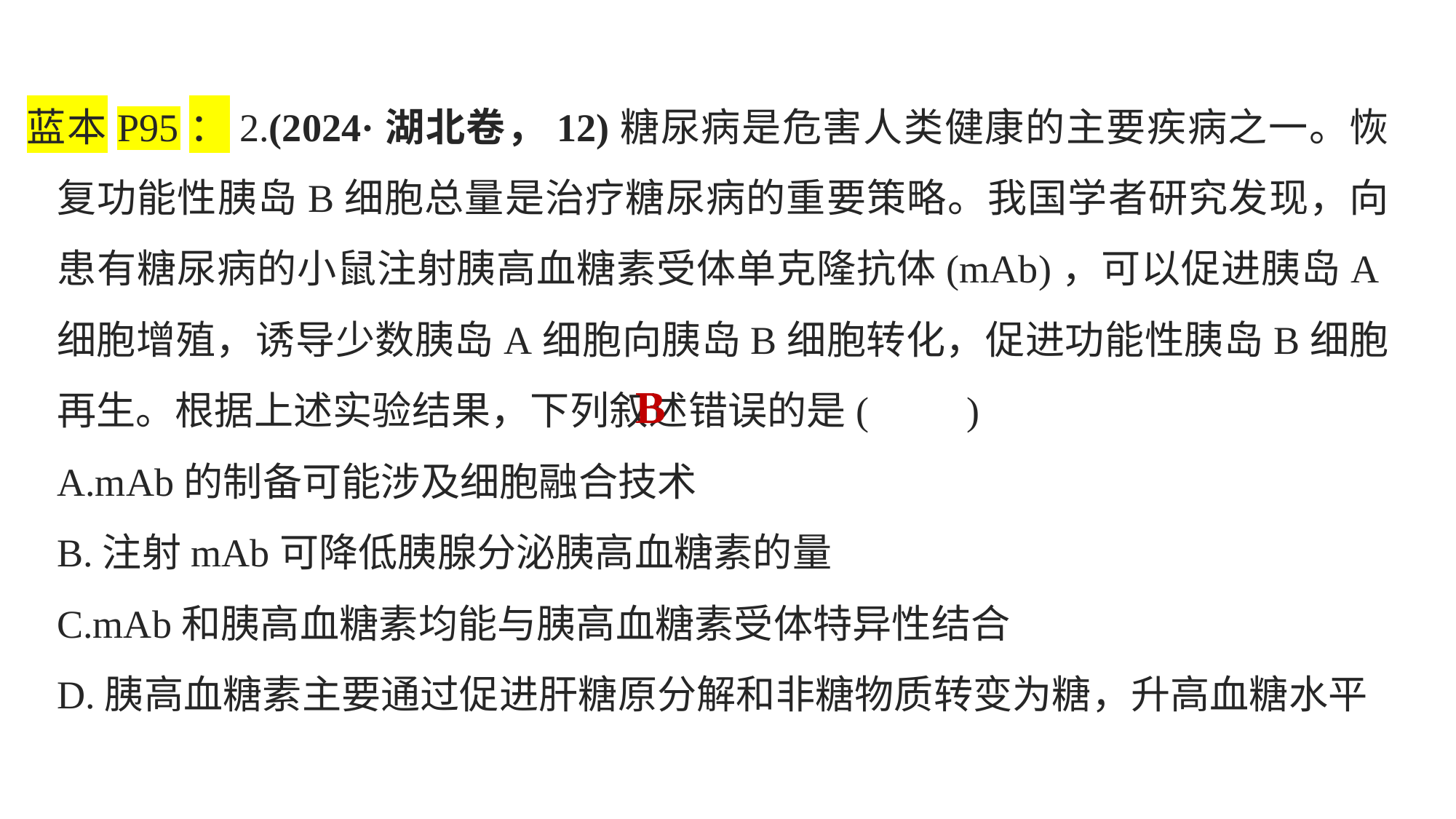

蓝本P95：2.(2024·湖北卷，12)糖尿病是危害人类健康的主要疾病之一。恢复功能性胰岛B细胞总量是治疗糖尿病的重要策略。我国学者研究发现，向患有糖尿病的小鼠注射胰高血糖素受体单克隆抗体(mAb)，可以促进胰岛A细胞增殖，诱导少数胰岛A细胞向胰岛B细胞转化，促进功能性胰岛B细胞再生。根据上述实验结果，下列叙述错误的是(　　)
A.mAb的制备可能涉及细胞融合技术
B.注射mAb可降低胰腺分泌胰高血糖素的量
C.mAb和胰高血糖素均能与胰高血糖素受体特异性结合
D.胰高血糖素主要通过促进肝糖原分解和非糖物质转变为糖，升高血糖水平
B